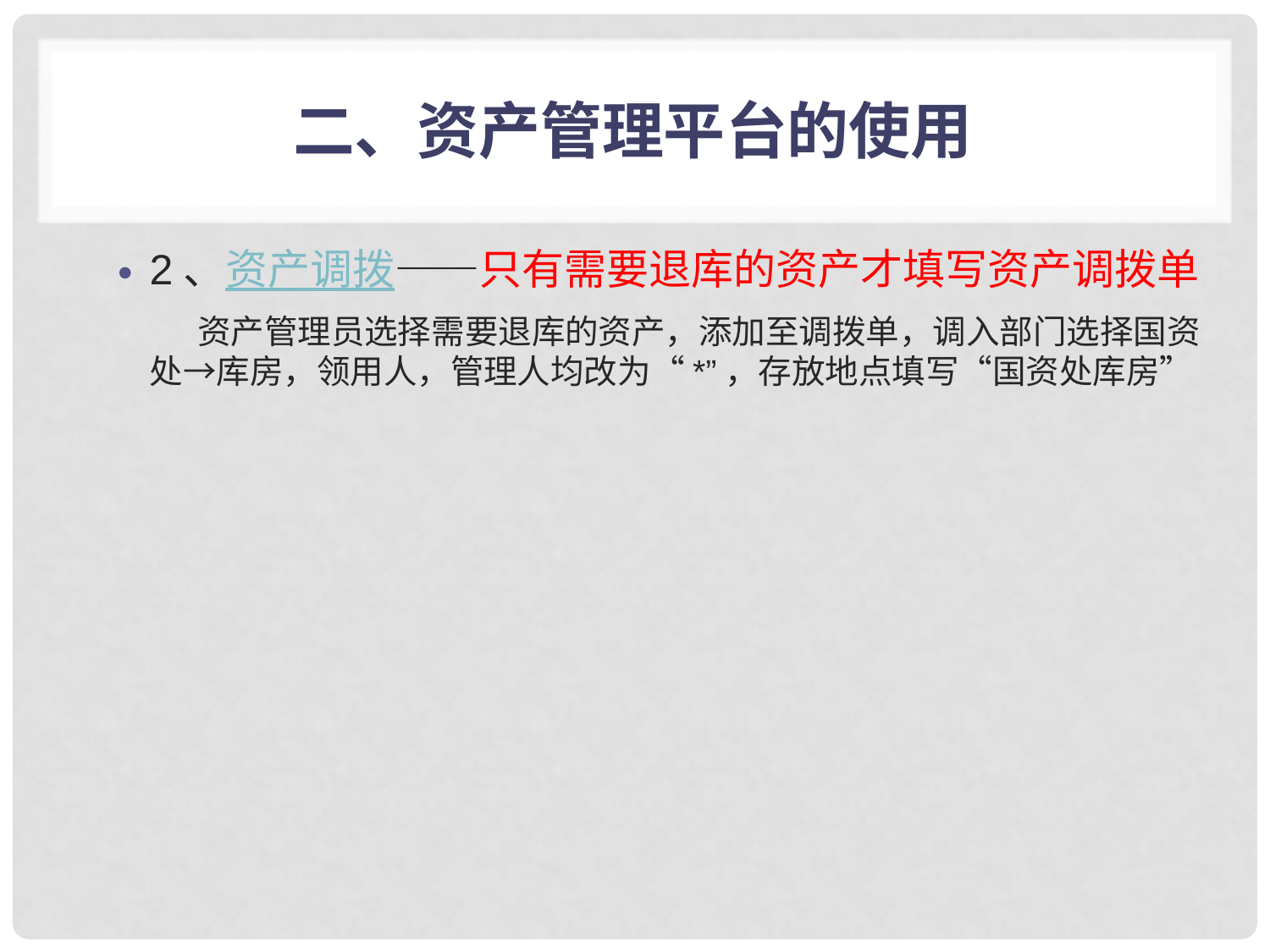

# 二、资产管理平台的使用
2、资产调拨——只有需要退库的资产才填写资产调拨单
资产管理员选择需要退库的资产，添加至调拨单，调入部门选择国资处→库房，领用人，管理人均改为“*”，存放地点填写“国资处库房”